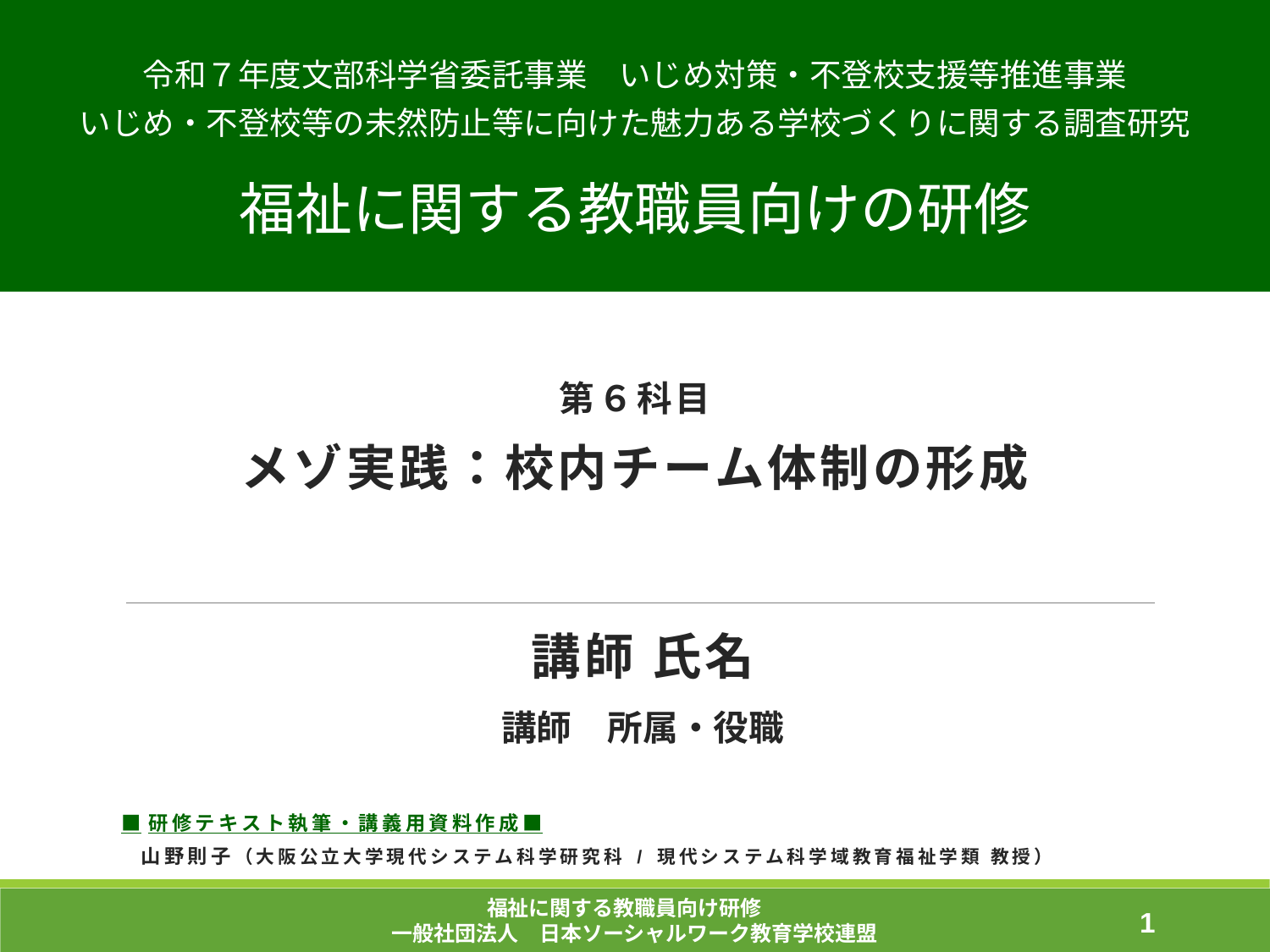

令和７年度文部科学省委託事業　いじめ対策・不登校支援等推進事業
いじめ・不登校等の未然防止等に向けた魅力ある学校づくりに関する調査研究
福祉に関する教職員向けの研修

第６科目
メゾ実践：校内チーム体制の形成
講師 氏名
講師　所属・役職

■研修テキスト執筆・講義用資料作成■
  山野則子（大阪公立大学現代システム科学研究科 / 現代システム科学域教育福祉学類 教授）
福祉に関する教職員向け研修
一般社団法人　日本ソーシャルワーク教育学校連盟
1